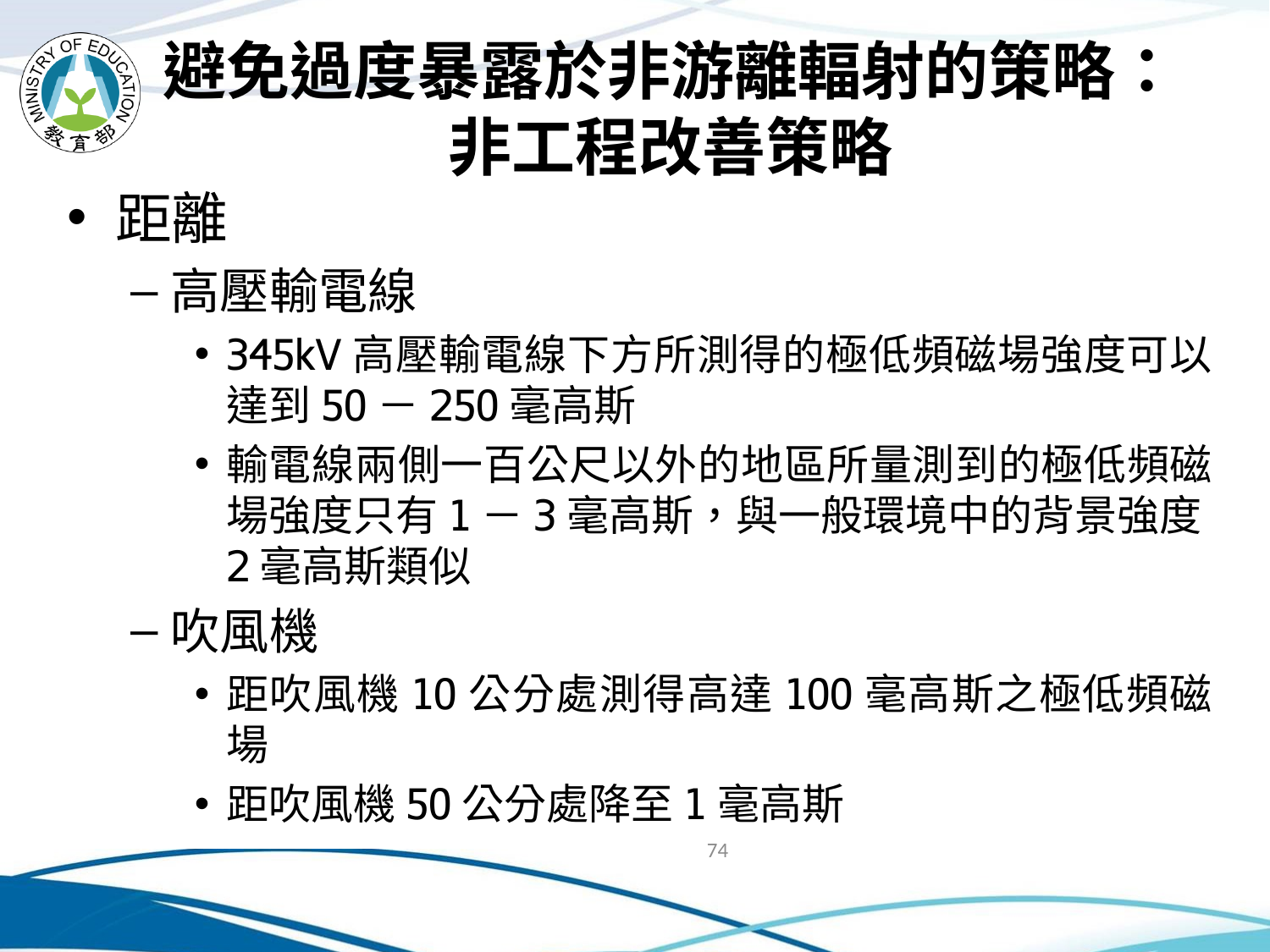

# 避免過度暴露於非游離輻射的策略：非工程改善策略
距離
高壓輸電線
345kV高壓輸電線下方所測得的極低頻磁場強度可以達到50－250毫高斯
輸電線兩側一百公尺以外的地區所量測到的極低頻磁場強度只有1－3毫高斯，與一般環境中的背景強度2毫高斯類似
吹風機
距吹風機10公分處測得高達100毫高斯之極低頻磁場
距吹風機50公分處降至1毫高斯
74